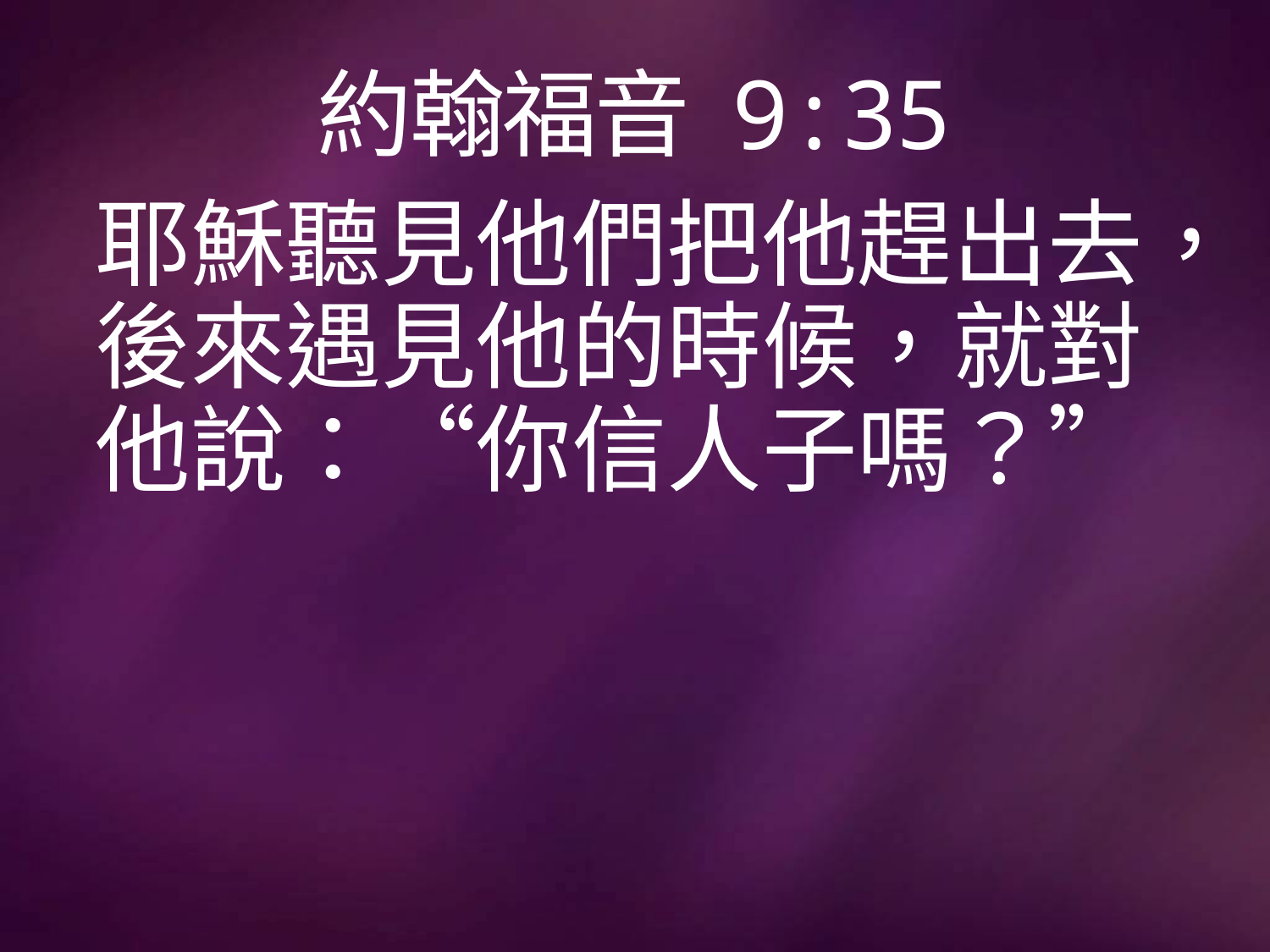

# 約翰福音 9:35
耶穌聽見他們把他趕出去，後來遇見他的時候，就對他說：“你信人子嗎？”